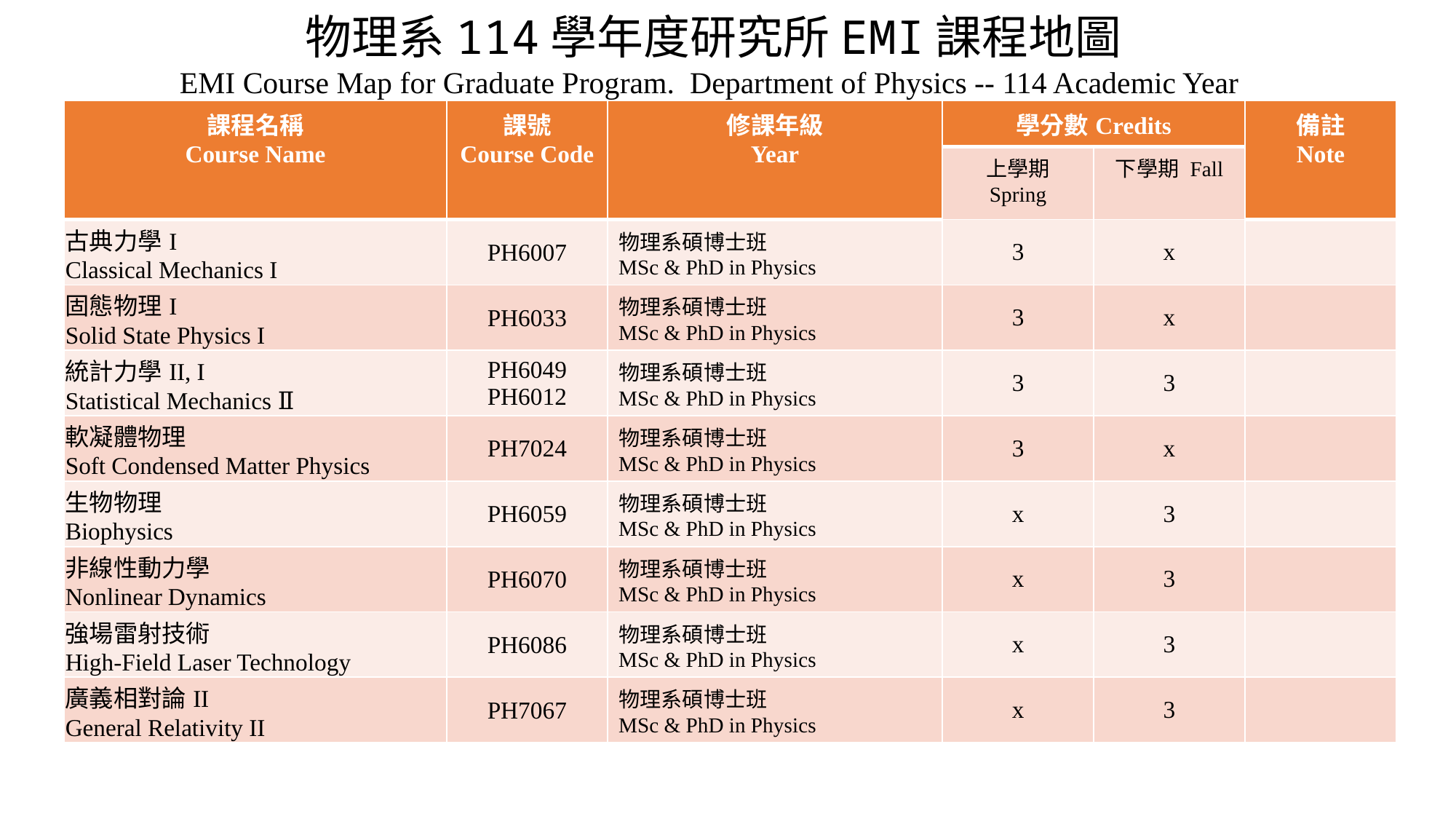

# 物理系114學年度研究所EMI課程地圖
EMI Course Map for Graduate Program.  Department of Physics -- 114 Academic Year
| 課程名稱 Course Name | 課號 Course Code | 修課年級 Year | 學分數Credits |  | 備註 Note |
| --- | --- | --- | --- | --- | --- |
|  |  |  | 上學期 Spring | 下學期 Fall |  |
| 古典力學I Classical Mechanics I | PH6007 | 物理系碩博士班 MSc & PhD in Physics | 3 | x |  |
| 固態物理I Solid State Physics I | PH6033 | 物理系碩博士班 MSc & PhD in Physics | 3 | x |  |
| 統計力學II, I Statistical Mechanics Ⅱ | PH6049 PH6012 | 物理系碩博士班 MSc & PhD in Physics | 3 | 3 |  |
| 軟凝體物理 Soft Condensed Matter Physics | PH7024 | 物理系碩博士班 MSc & PhD in Physics | 3 | x |  |
| 生物物理 Biophysics | PH6059 | 物理系碩博士班 MSc & PhD in Physics | x | 3 |  |
| 非線性動力學 Nonlinear Dynamics | PH6070 | 物理系碩博士班 MSc & PhD in Physics | x | 3 |  |
| 強場雷射技術 High-Field Laser Technology | PH6086 | 物理系碩博士班 MSc & PhD in Physics | x | 3 |  |
| 廣義相對論II General Relativity II | PH7067 | 物理系碩博士班 MSc & PhD in Physics | x | 3 |  |